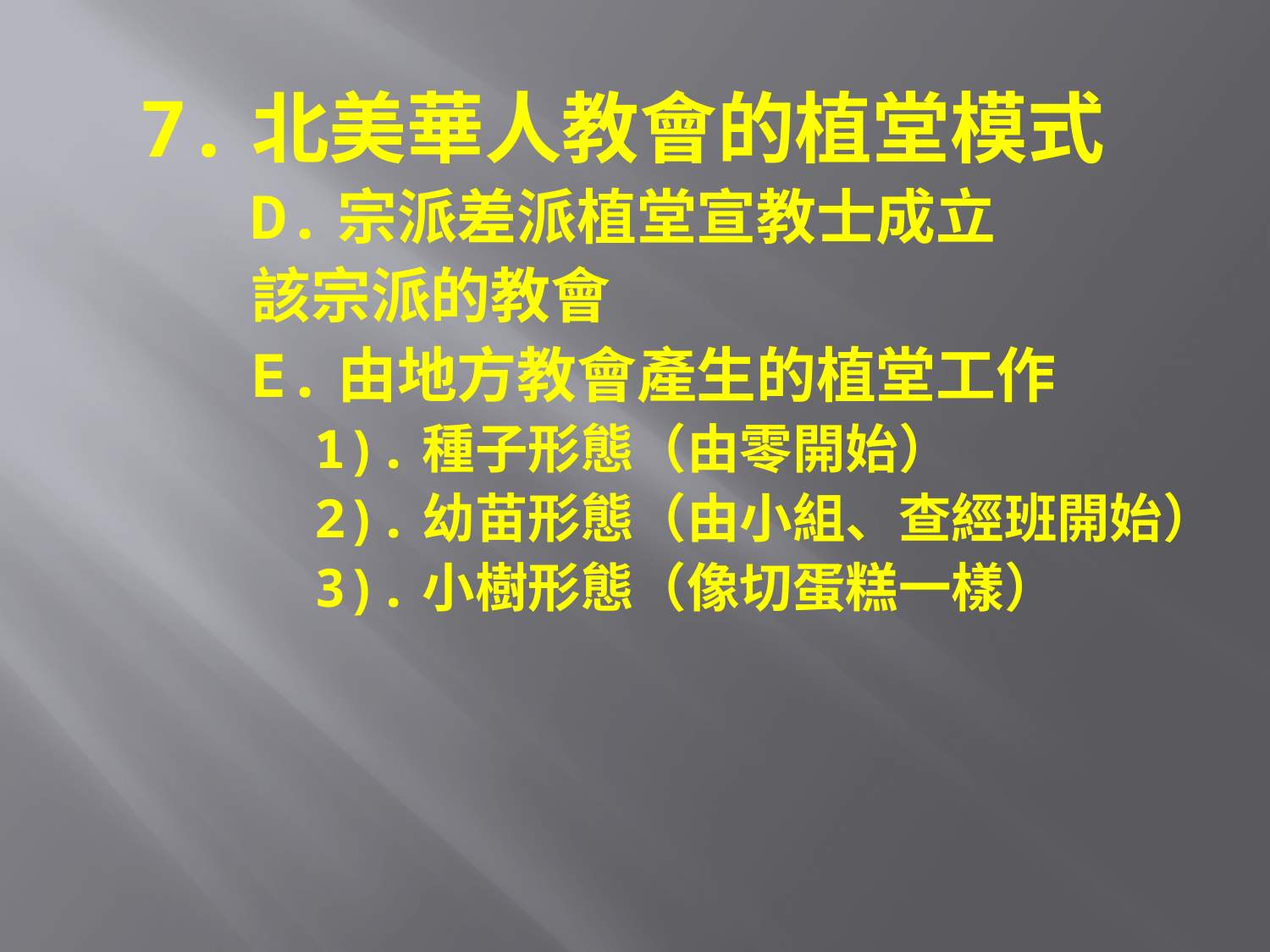

7.北美華人教會的植堂模式
D.宗派差派植堂宣教士成立
該宗派的教會
E.由地方教會產生的植堂工作
1).種子形態（由零開始）
2).幼苗形態（由小組、查經班開始）
3).小樹形態（像切蛋糕一樣）